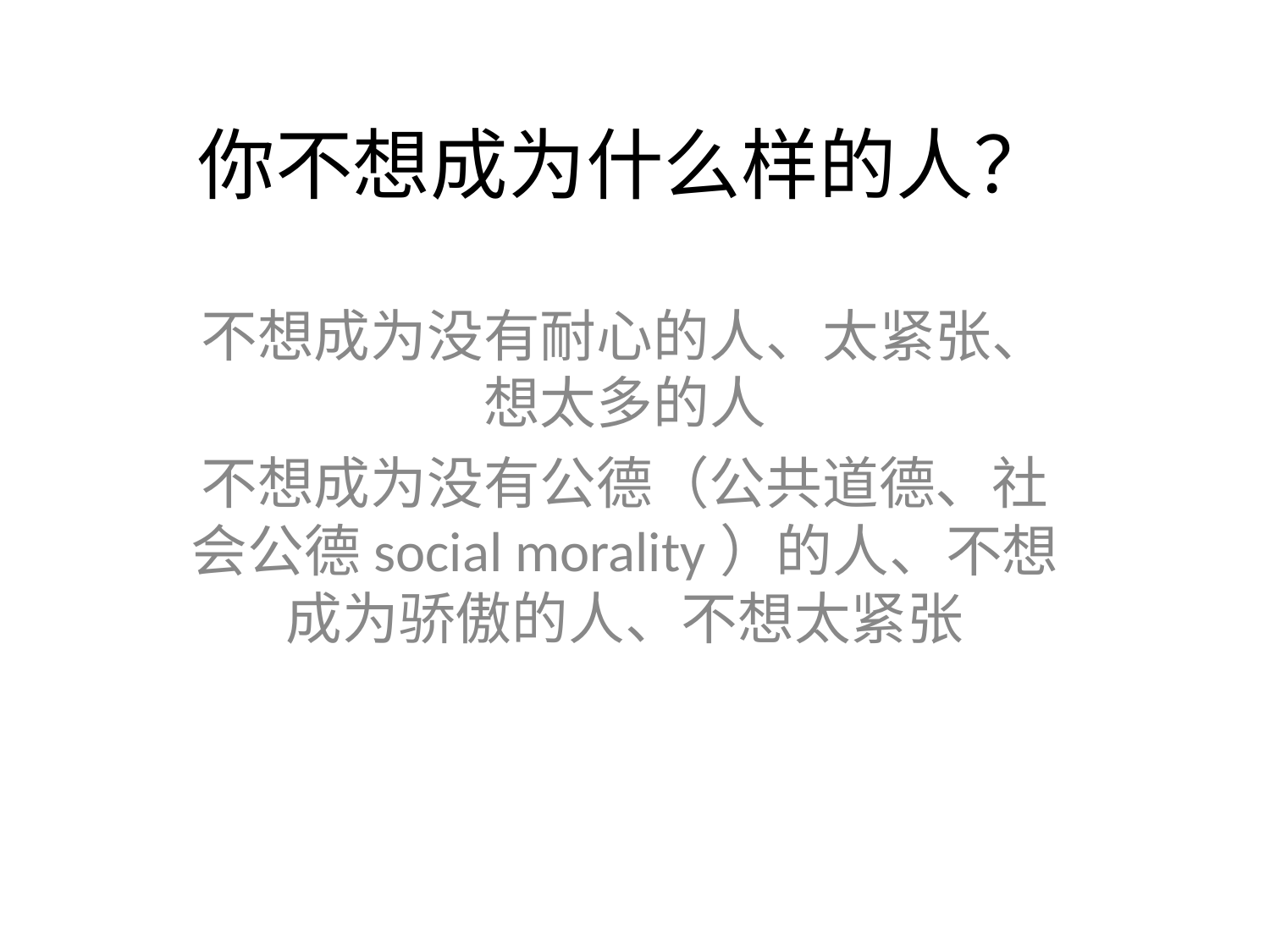

# 你不想成为什么样的人？
不想成为没有耐心的人、太紧张、想太多的人
不想成为没有公德（公共道德、社会公德social morality）的人、不想成为骄傲的人、不想太紧张